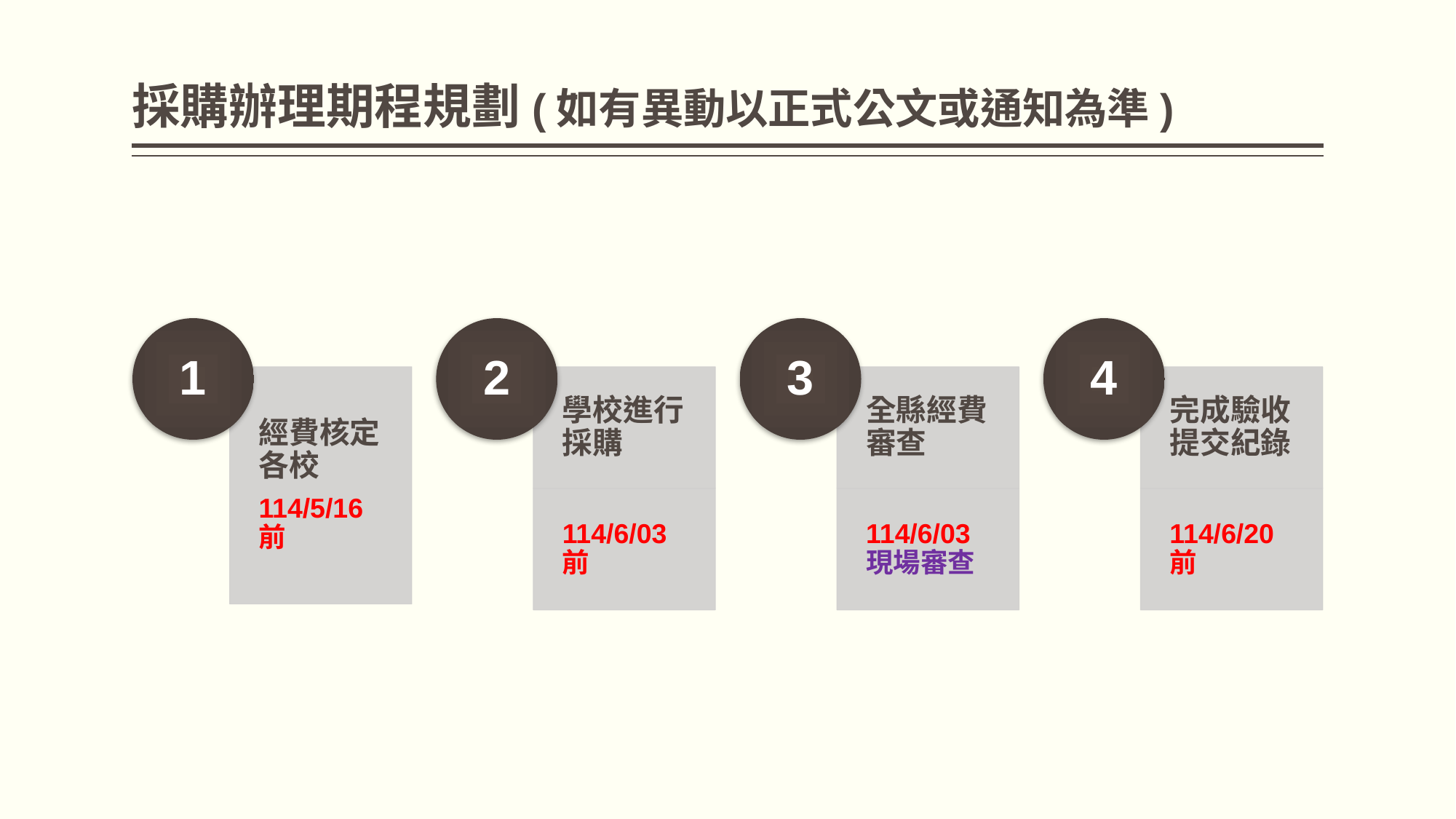

# 採購辦理期程規劃(如有異動以正式公文或通知為準)
經費核定各校
114/5/16前
1
學校進行採購
114/6/03前
2
全縣經費審查
114/6/03現場審查
3
完成驗收提交紀錄
114/6/20前
4